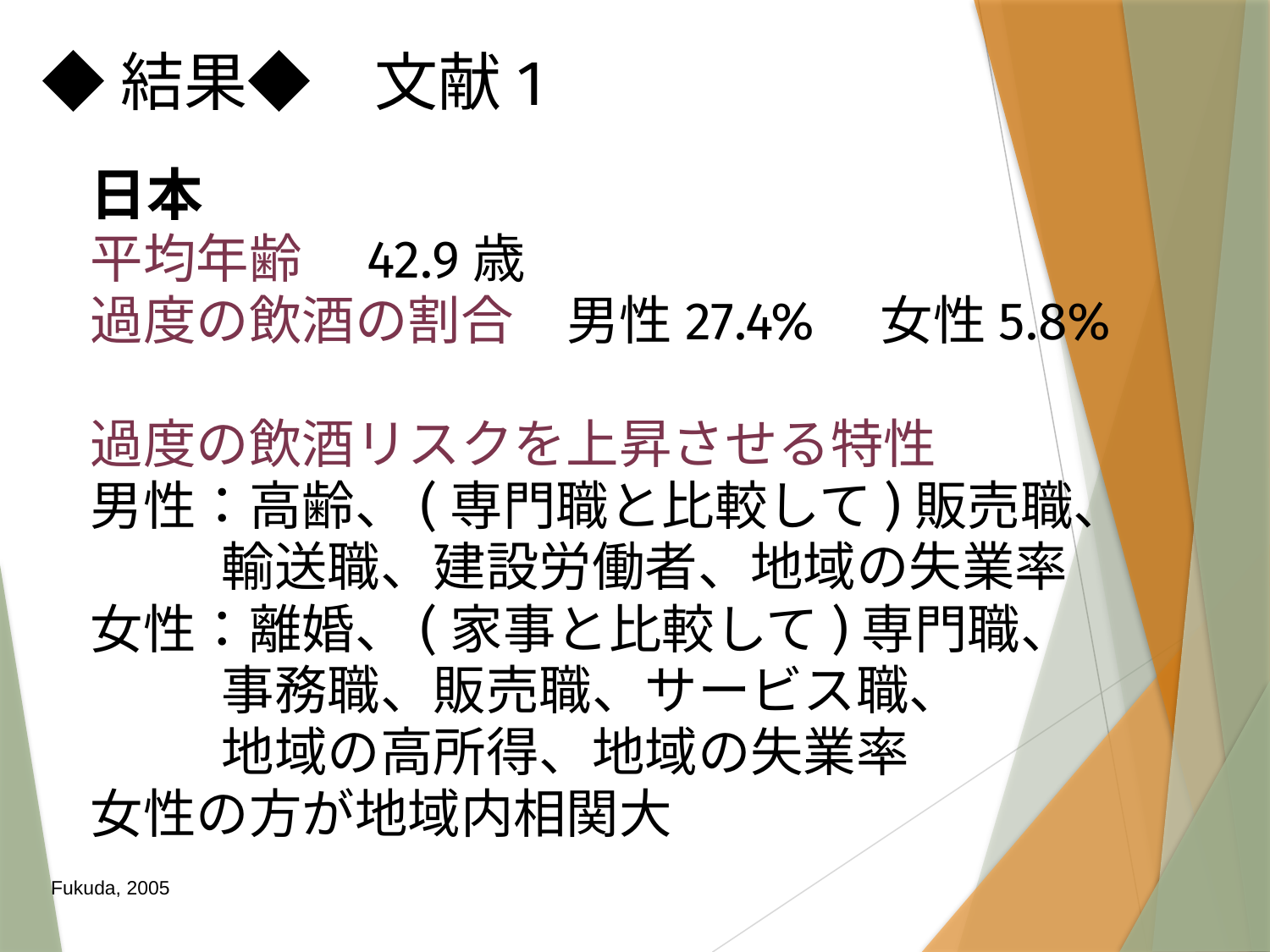

◆結果◆　文献1
日本
平均年齢　42.9歳
過度の飲酒の割合　男性27.4%　女性5.8%

過度の飲酒リスクを上昇させる特性
男性：高齢、(専門職と比較して)販売職、
          輸送職、建設労働者、地域の失業率
女性：離婚、(家事と比較して)専門職、
          事務職、販売職、サービス職、
          地域の高所得、地域の失業率
女性の方が地域内相関大

Fukuda, 2005